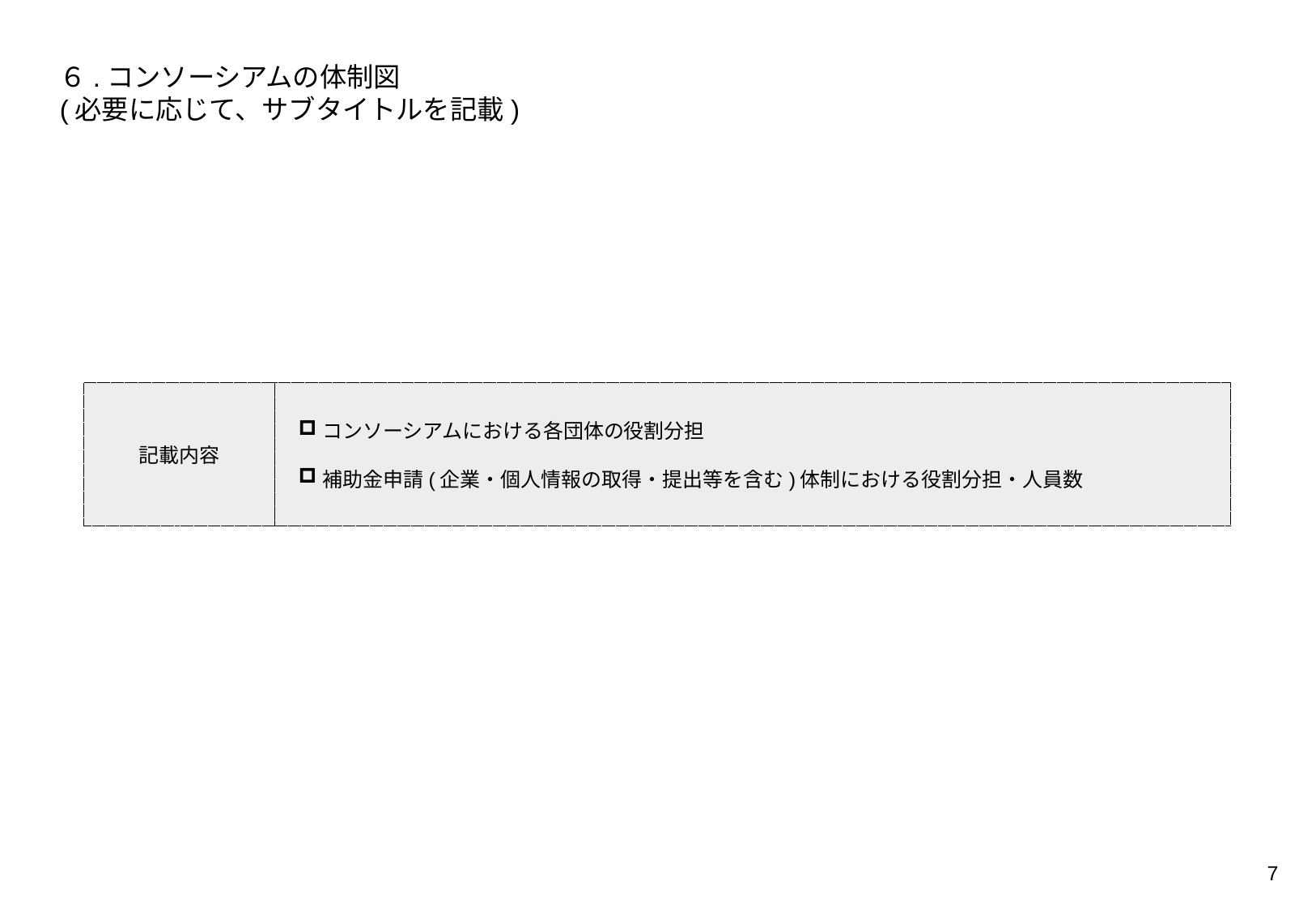

６.コンソーシアムの体制図
(必要に応じて、サブタイトルを記載)
記載内容
コンソーシアムにおける各団体の役割分担

補助金申請(企業・個人情報の取得・提出等を含む)体制における役割分担・人員数
7